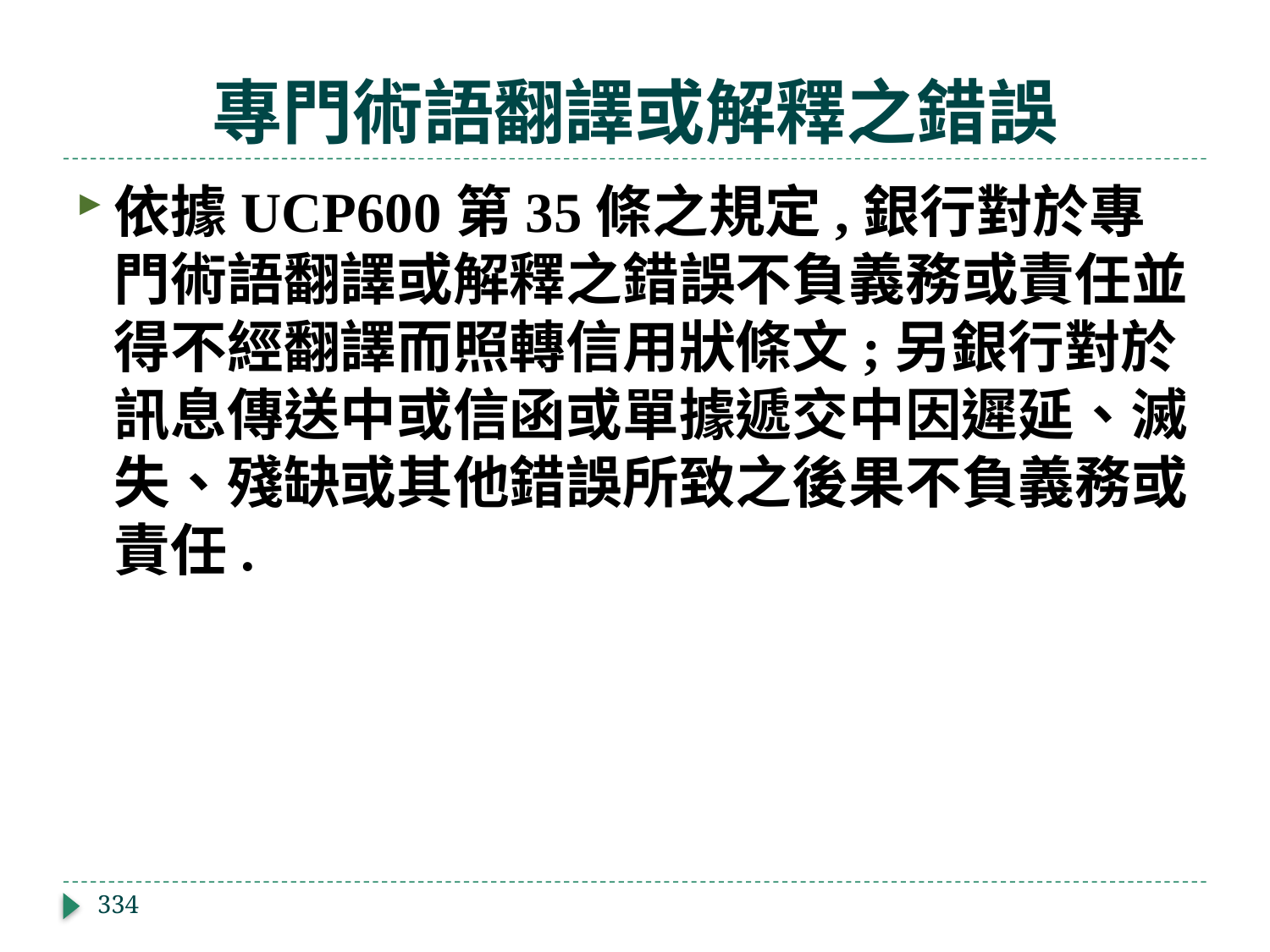

# 專門術語翻譯或解釋之錯誤
依據UCP600第35條之規定,銀行對於專門術語翻譯或解釋之錯誤不負義務或責任並得不經翻譯而照轉信用狀條文;另銀行對於訊息傳送中或信函或單據遞交中因遲延、滅失、殘缺或其他錯誤所致之後果不負義務或責任.
334